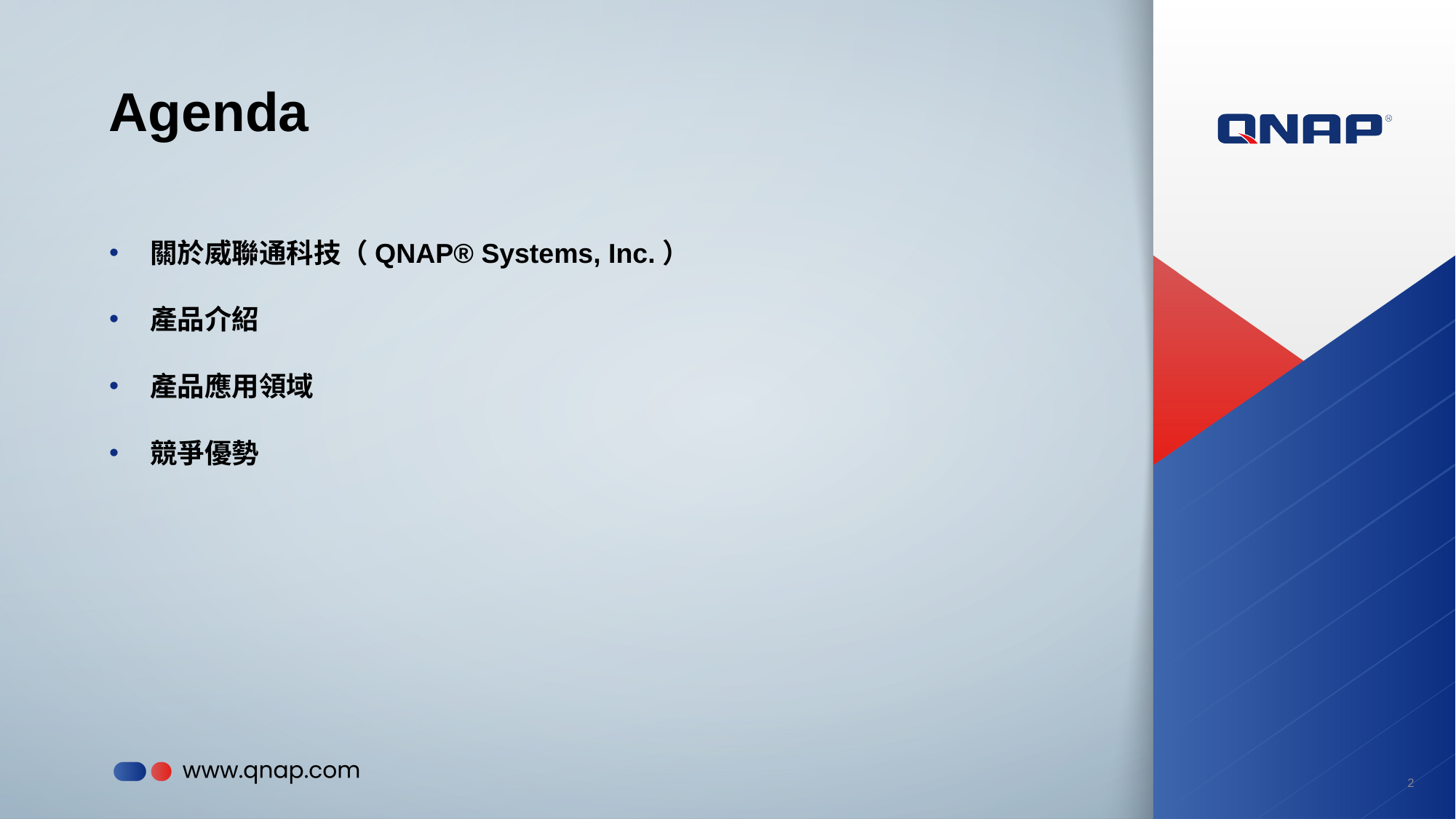

關於威聯通科技（QNAP® Systems, Inc.）
產品介紹
產品應用領域
競爭優勢
2